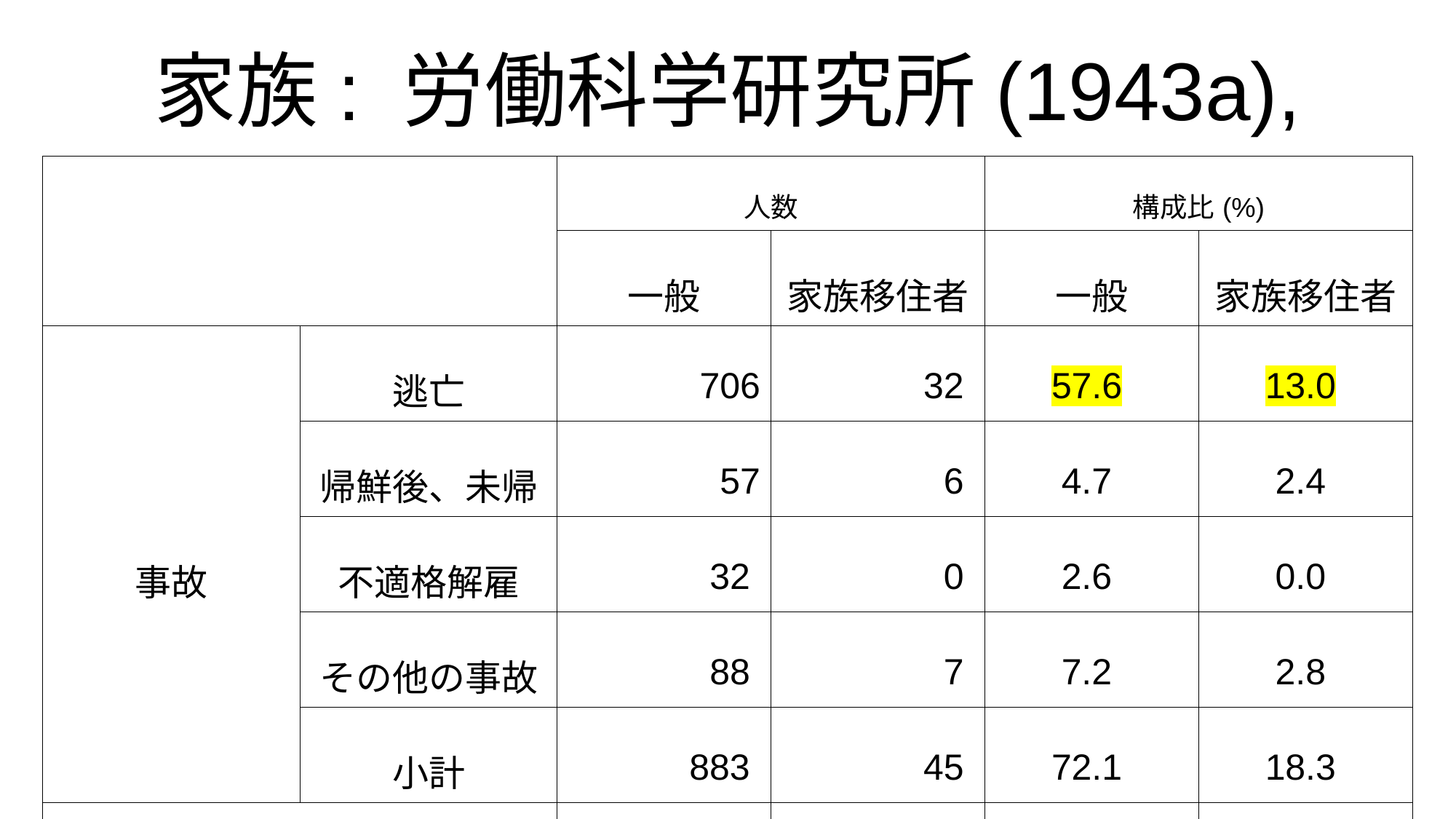

# 家族: 労働科学研究所(1943a),
|  |  | 人数 |  | 構成比(%) |  |
| --- | --- | --- | --- | --- | --- |
|  |  | 一般 | 家族移住者 | 一般 | 家族移住者 |
| 事故 | 逃亡 | 706 | 32 | 57.6 | 13.0 |
|  | 帰鮮後、未帰 | 57 | 6 | 4.7 | 2.4 |
|  | 不適格解雇 | 32 | 0 | 2.6 | 0.0 |
|  | その他の事故 | 88 | 7 | 7.2 | 2.8 |
|  | 小計 | 883 | 45 | 72.1 | 18.3 |
| 無事故 |  | 342 | 201 | 27.9 | 81.7 |
| 総数 |  | 1,225 | 246 | 100.0 | 100.0 |